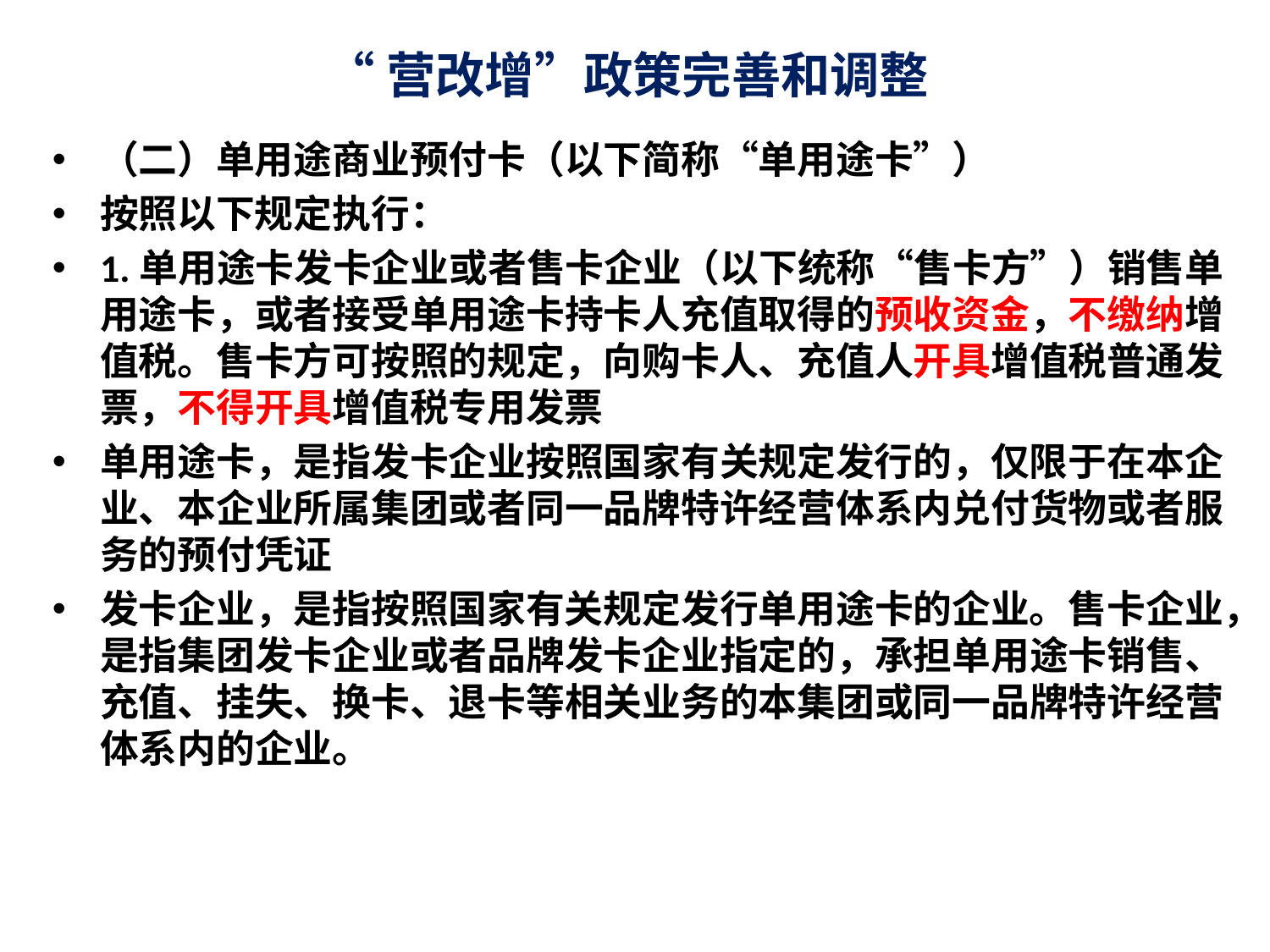

# “营改增”政策完善和调整
（二）单用途商业预付卡（以下简称“单用途卡”）
按照以下规定执行：
1.单用途卡发卡企业或者售卡企业（以下统称“售卡方”）销售单用途卡，或者接受单用途卡持卡人充值取得的预收资金，不缴纳增值税。售卡方可按照的规定，向购卡人、充值人开具增值税普通发票，不得开具增值税专用发票
单用途卡，是指发卡企业按照国家有关规定发行的，仅限于在本企业、本企业所属集团或者同一品牌特许经营体系内兑付货物或者服务的预付凭证
发卡企业，是指按照国家有关规定发行单用途卡的企业。售卡企业，是指集团发卡企业或者品牌发卡企业指定的，承担单用途卡销售、充值、挂失、换卡、退卡等相关业务的本集团或同一品牌特许经营体系内的企业。